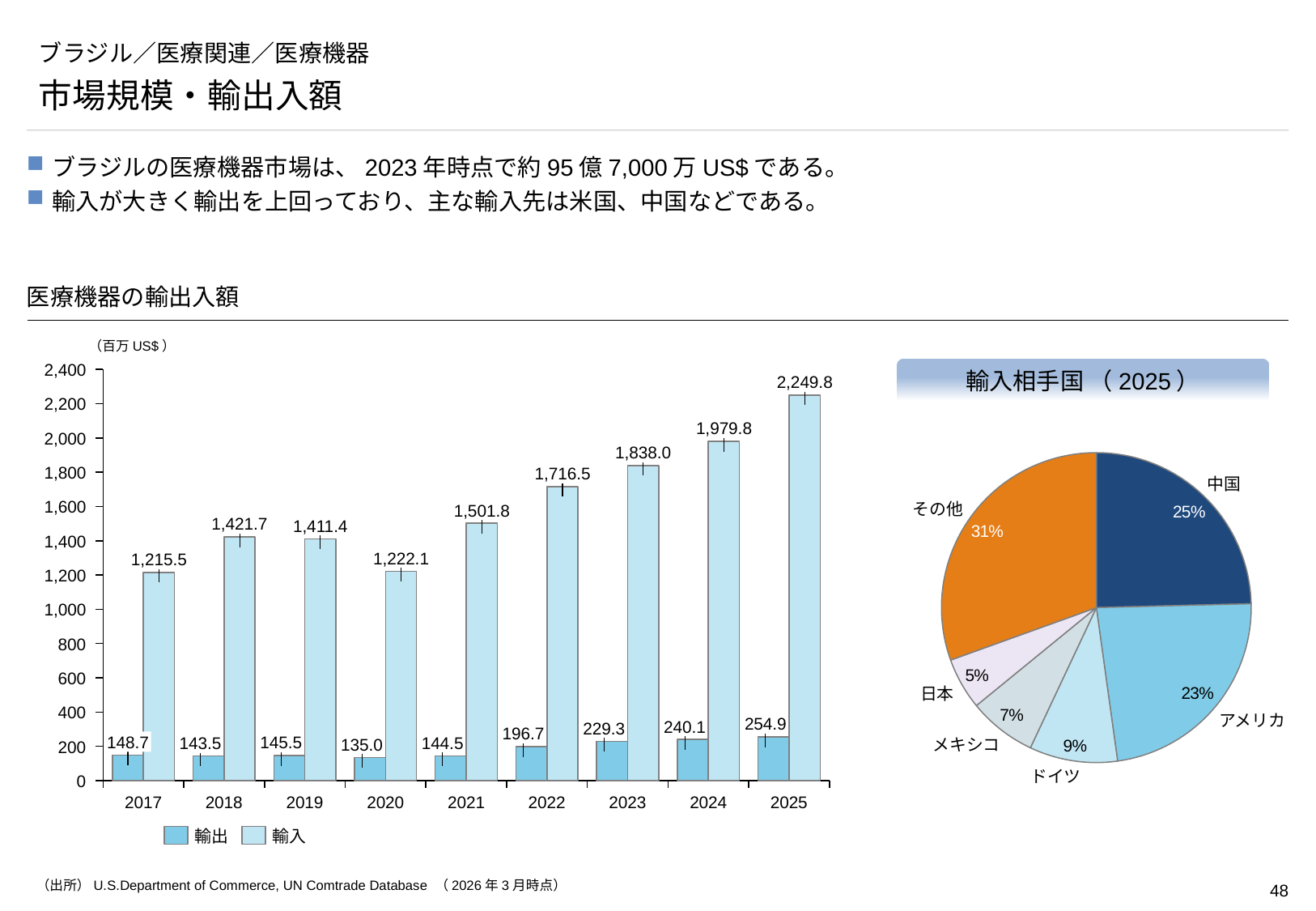

# ブラジル／医療関連／医療機器
市場規模・輸出入額
ブラジルの医療機器市場は、2023年時点で約95億7,000万US$である。
輸入が大きく輸出を上回っており、主な輸入先は米国、中国などである。

医療機器の輸出入額
（百万US$）

### Chart

| Category |  |  |
|---|---|---|
輸入相手国 （2025）
2,400
2,249.8
2,200

### Chart

| Category |  |
|---|---|
1,979.8
2,000
1,838.0
1,800
1,716.5
中国
1,600
その他
1,501.8
1,421.7
1,411.4
1,400
1,222.1
1,215.5
1,200
1,000
800
600
日本
400
アメリカ
254.9
240.1
229.3
196.7
148.7
145.5
144.5
143.5
135.0
メキシコ
200
ドイツ
0
2017
2018
2019
2020
2021
2022
2023
2024
2025
輸出
輸入

（出所）U.S.Department of Commerce, UN Comtrade Database （2026年3月時点）